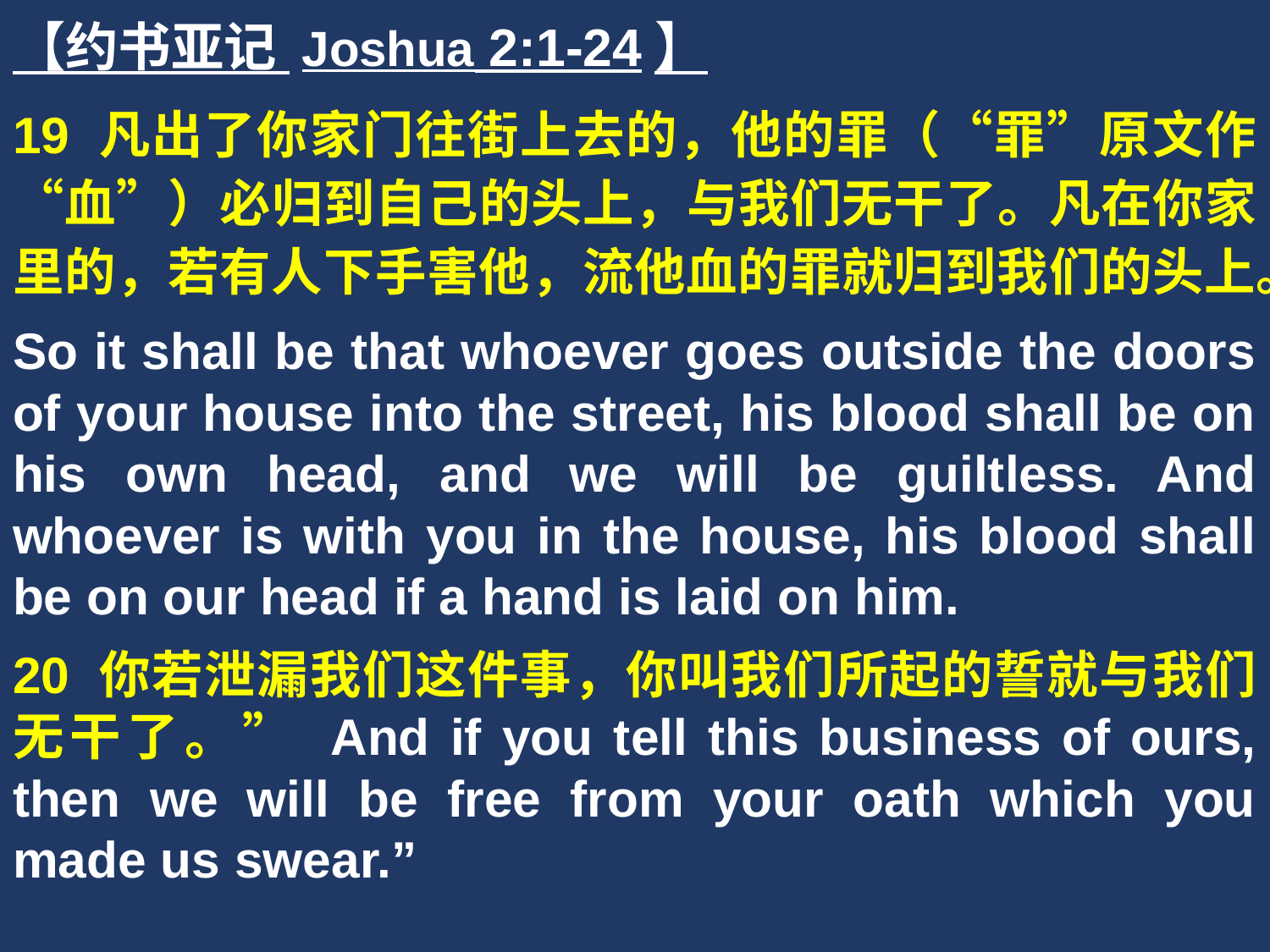

【约书亚记 Joshua 2:1-24】
19 凡出了你家门往街上去的，他的罪（“罪”原文作“血”）必归到自己的头上，与我们无干了。凡在你家里的，若有人下手害他，流他血的罪就归到我们的头上。
So it shall be that whoever goes outside the doors of your house into the street, his blood shall be on his own head, and we will be guiltless. And whoever is with you in the house, his blood shall be on our head if a hand is laid on him.
20 你若泄漏我们这件事，你叫我们所起的誓就与我们无干了。” And if you tell this business of ours, then we will be free from your oath which you made us swear.”